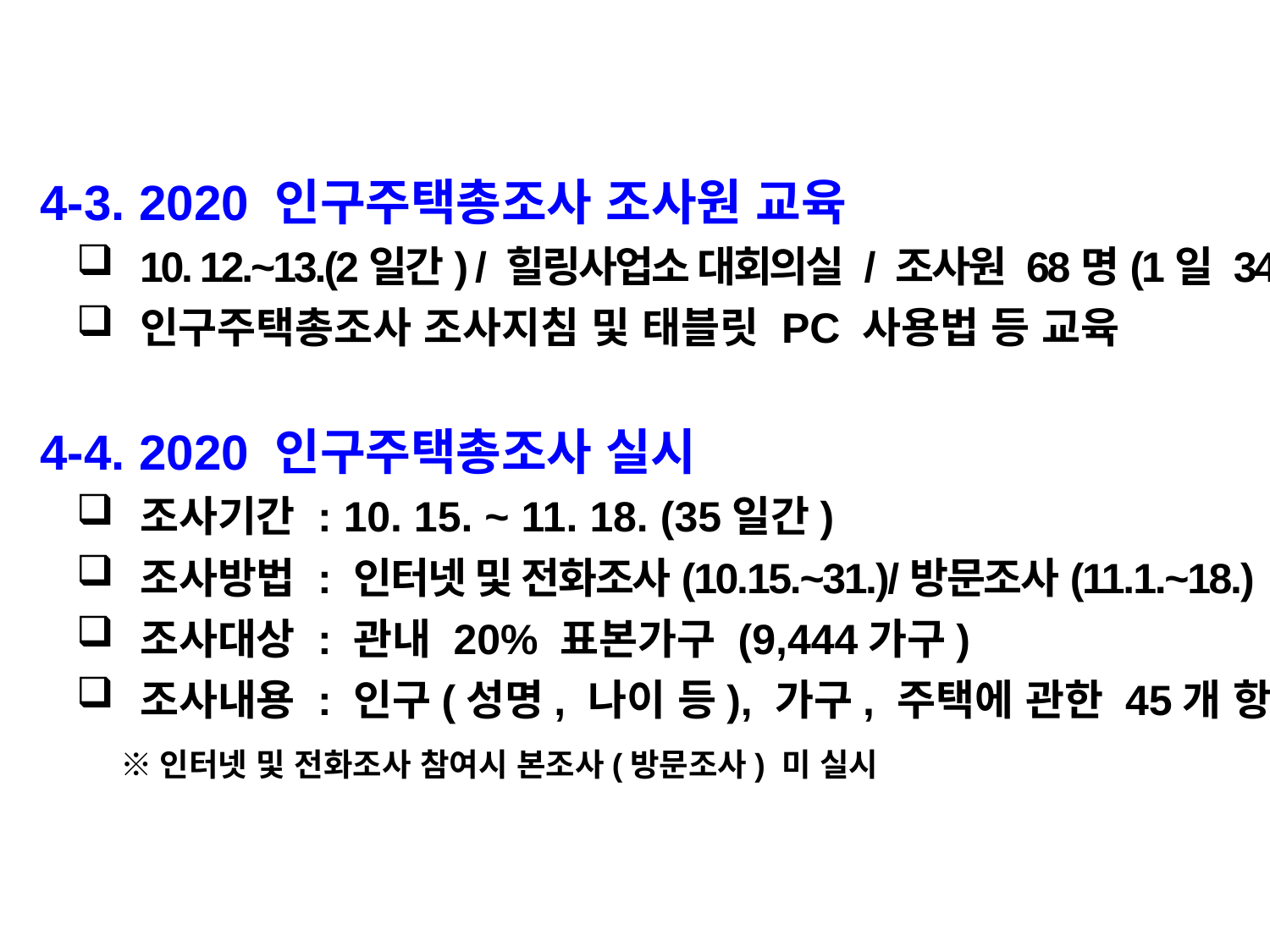

4-3. 2020 인구주택총조사 조사원 교육
10. 12.~13.(2일간) / 힐링사업소 대회의실 / 조사원 68명(1일 34명)
인구주택총조사 조사지침 및 태블릿 PC 사용법 등 교육

  4-4. 2020 인구주택총조사 실시
조사기간 : 10. 15. ~ 11. 18. (35일간)
조사방법 : 인터넷 및 전화조사(10.15.~31.)/방문조사(11.1.~18.)
조사대상 : 관내 20% 표본가구 (9,444가구)
조사내용 : 인구(성명, 나이 등), 가구, 주택에 관한 45개 항목
    ※인터넷 및 전화조사 참여시 본조사(방문조사) 미 실시